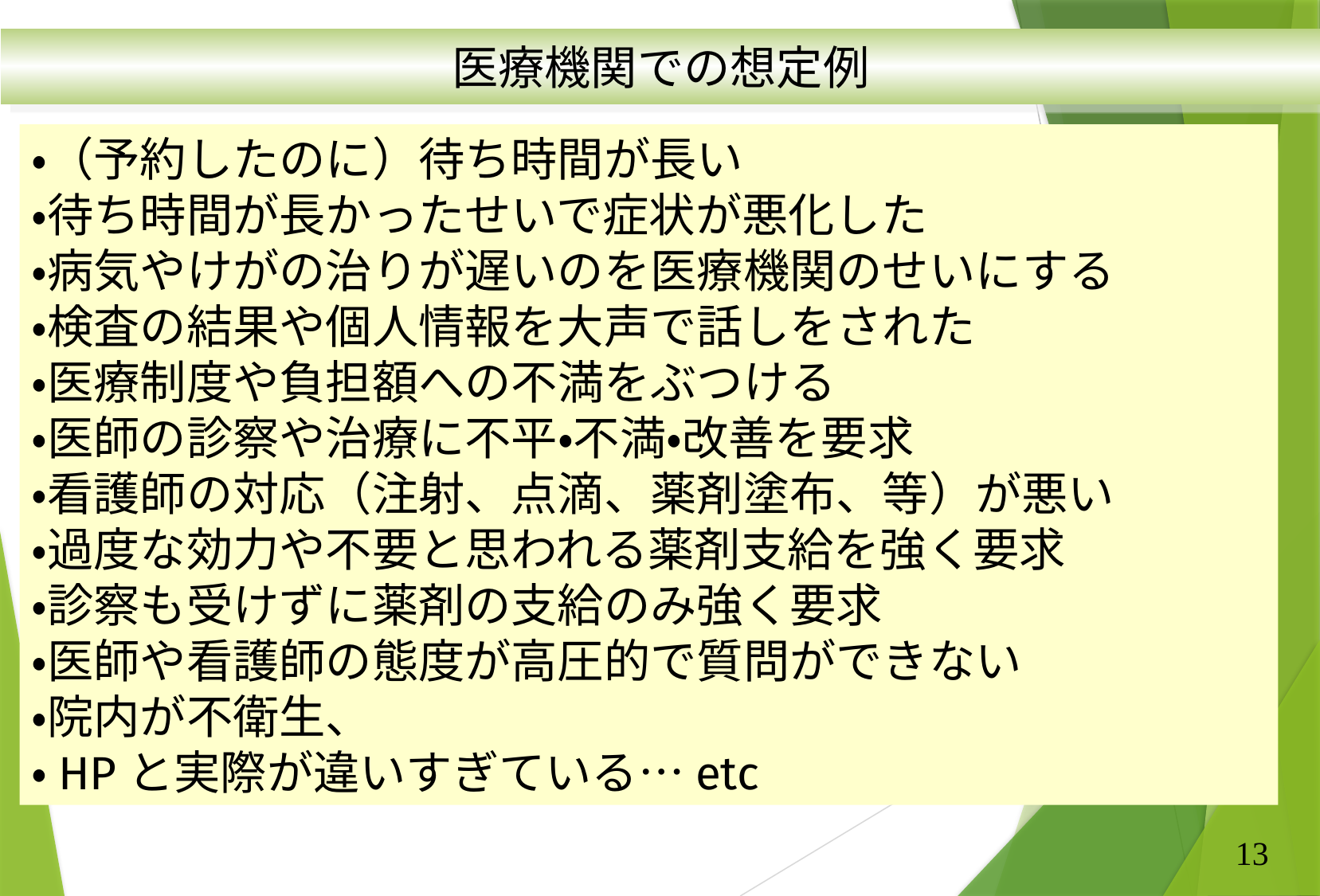

医療機関での想定例
・（予約したのに）待ち時間が長い
・待ち時間が長かったせいで症状が悪化した
・病気やけがの治りが遅いのを医療機関のせいにする
・検査の結果や個人情報を大声で話しをされた
・医療制度や負担額への不満をぶつける
・医師の診察や治療に不平・不満・改善を要求
・看護師の対応（注射、点滴、薬剤塗布、等）が悪い
・過度な効力や不要と思われる薬剤支給を強く要求
・診察も受けずに薬剤の支給のみ強く要求
・医師や看護師の態度が高圧的で質問ができない
・院内が不衛生、
・HPと実際が違いすぎている…etc
13